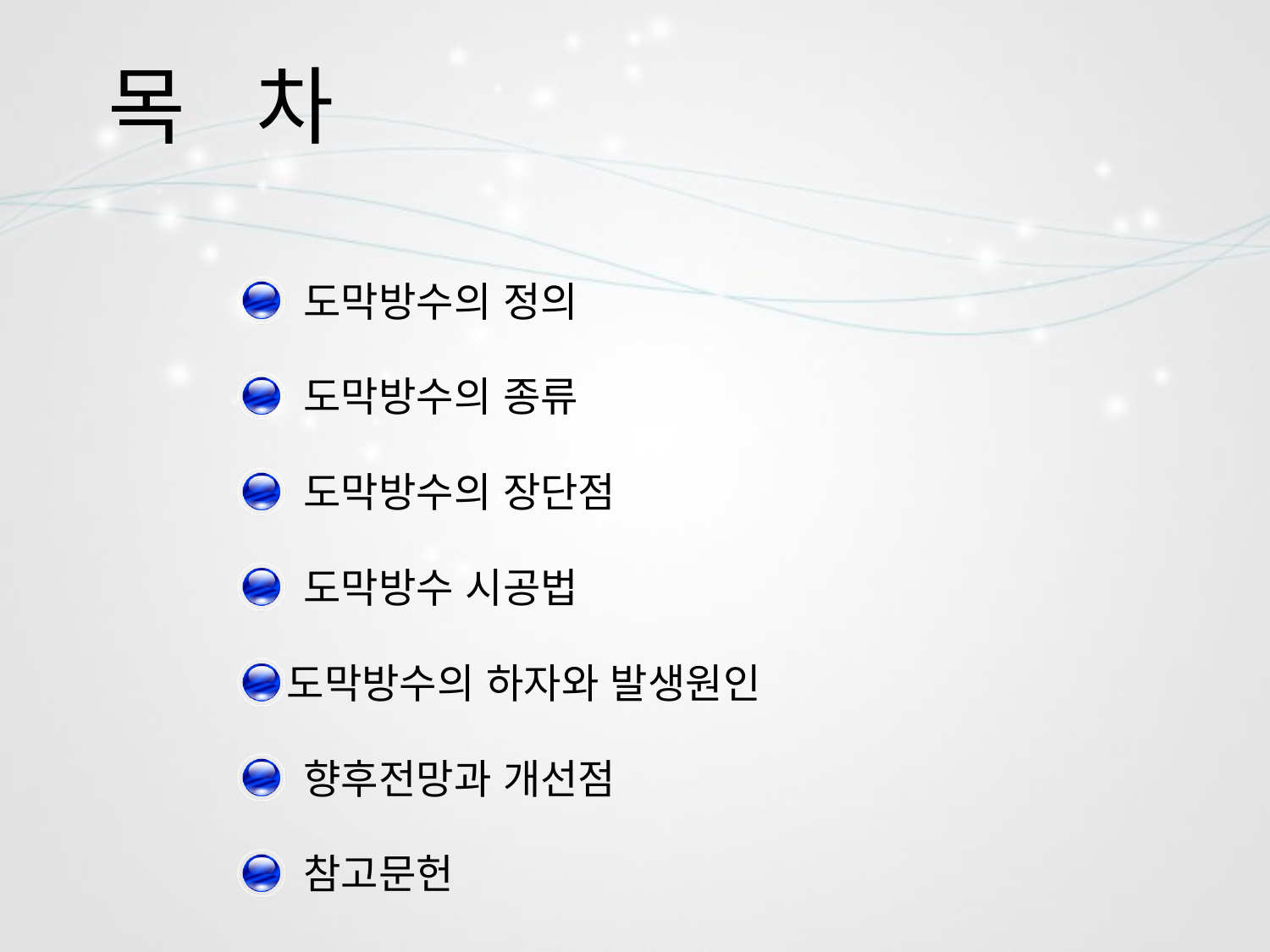

# 목   차
 도막방수의 정의
 도막방수의 종류
 도막방수의 장단점
 도막방수 시공법
도막방수의 하자와 발생원인
 향후전망과 개선점
 참고문헌